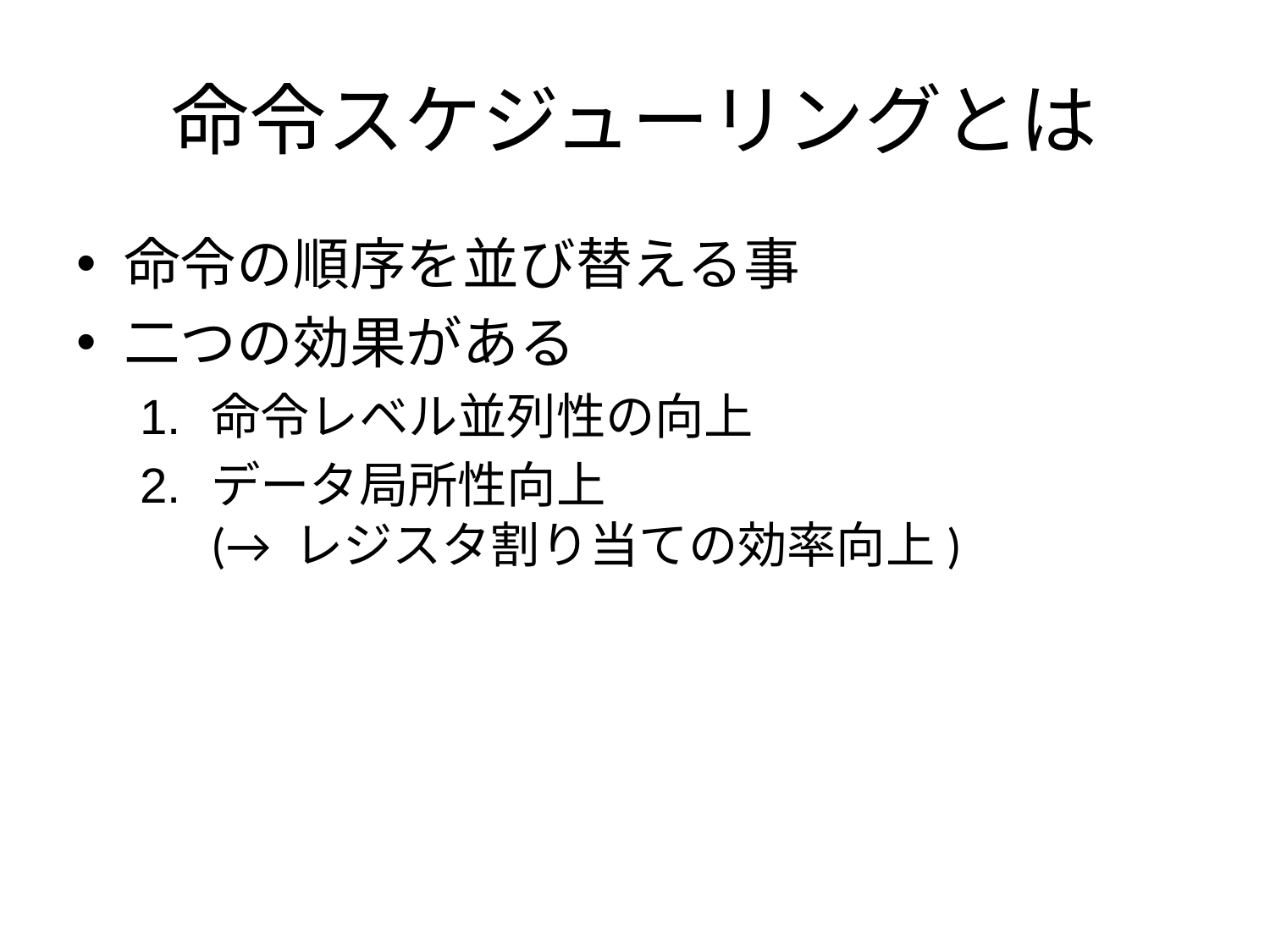

# 命令スケジューリングとは
命令の順序を並び替える事
二つの効果がある
命令レベル並列性の向上
データ局所性向上
(→ レジスタ割り当ての効率向上)